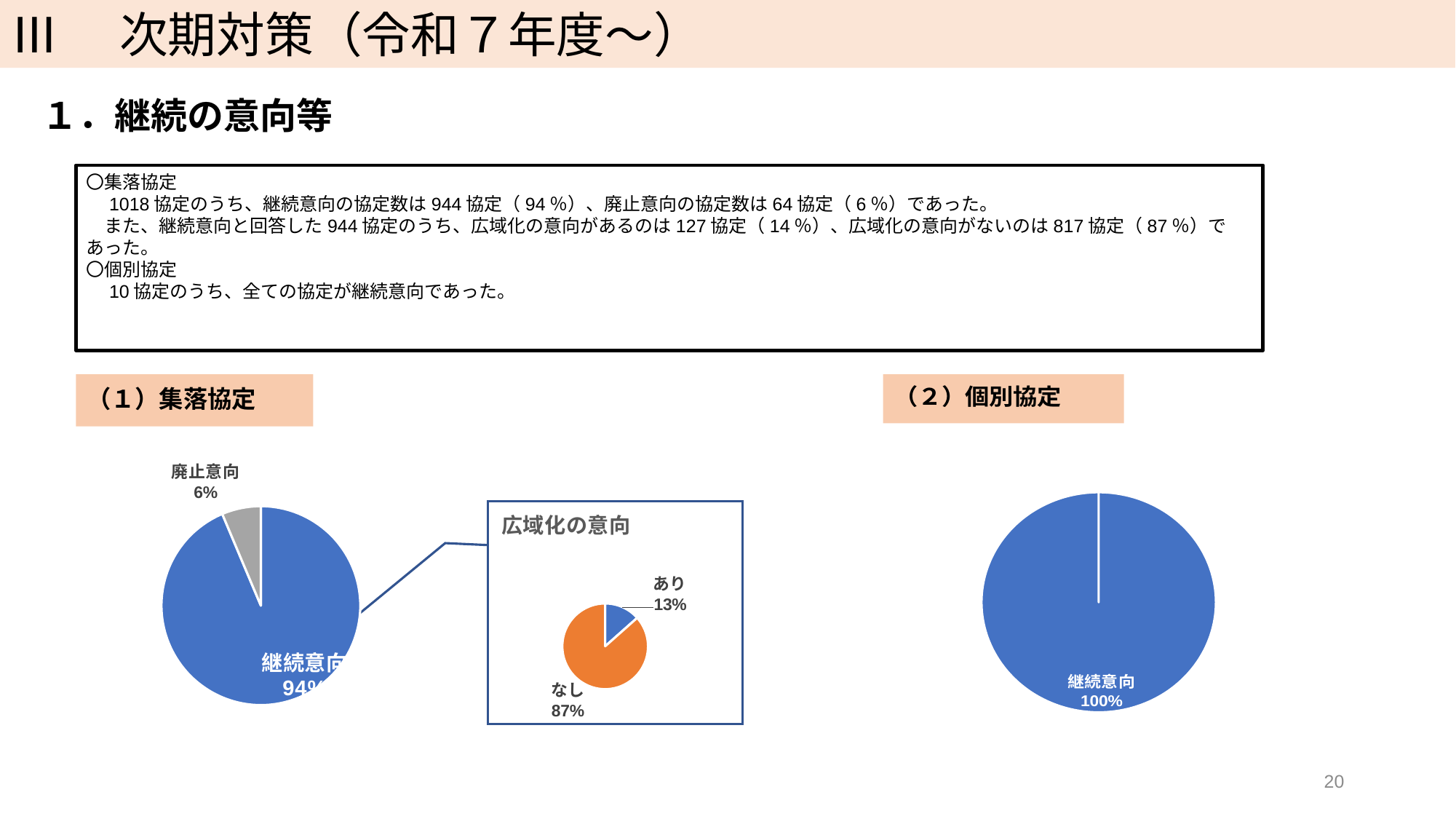

Ⅲ　次期対策（令和７年度～）
１．継続の意向等
〇集落協定
　1018協定のうち、継続意向の協定数は944協定（94％）、廃止意向の協定数は64協定（6％）であった。
　また、継続意向と回答した944協定のうち、広域化の意向があるのは127協定（14％）、広域化の意向がないのは817協定（87％）であった。
〇個別協定
　10協定のうち、全ての協定が継続意向であった。

（１）集落協定

### Chart

| Category | 個別協定 |
|---|---|
| 継続意向 | 10.0 |
| 廃止意向 | 0.0 |

### Chart

| Category | 売上高 |
|---|---|
| 継続意向 | 944.0 |
| 廃止意向 | 64.0 |

### Chart:

| Category | 広域化の意向 |
|---|---|
| あり | 127.0 |
| なし | 817.0 |
20